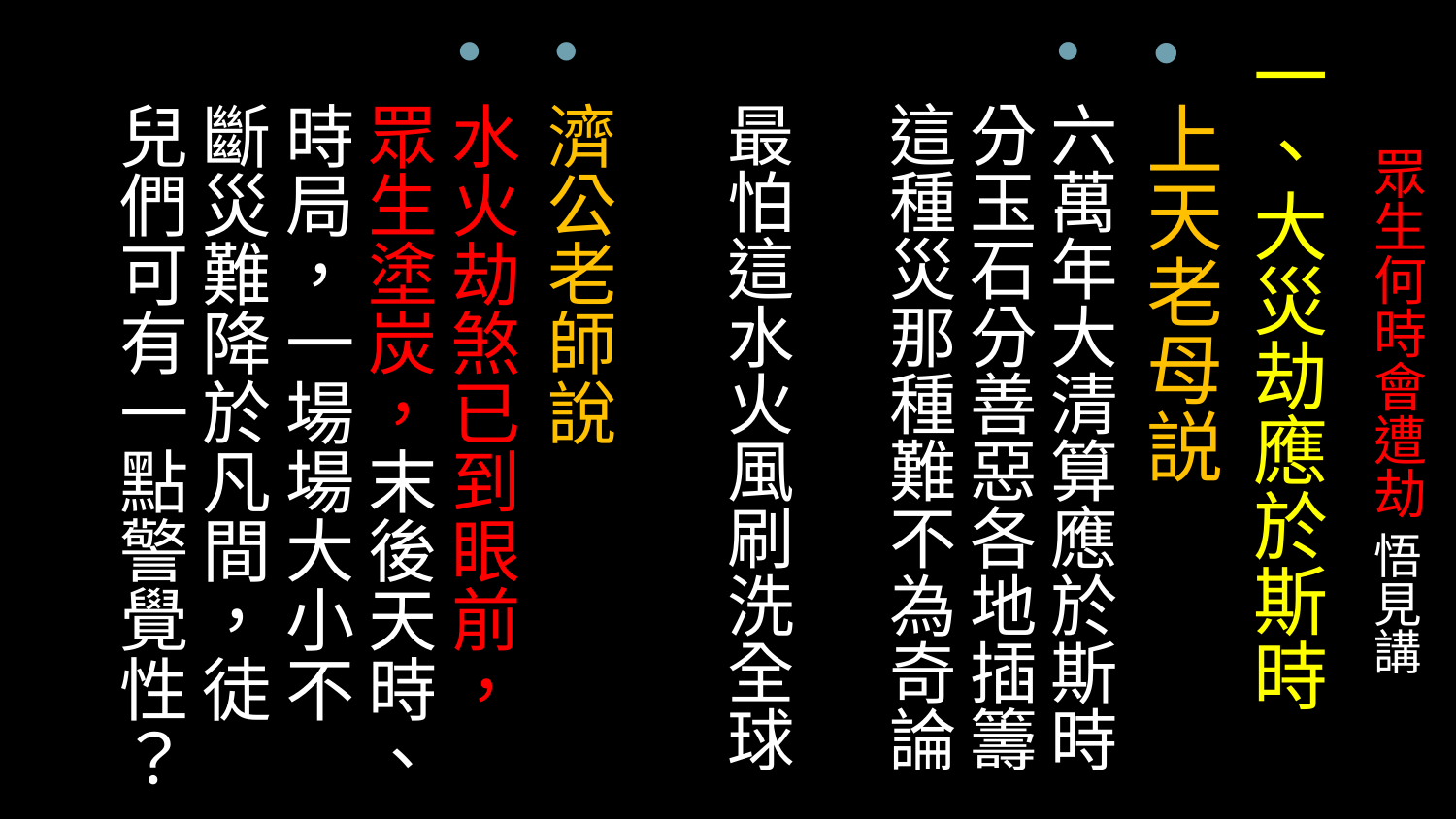

一、大災劫應於斯時
上天老母説
六萬年大清算應於斯時
分玉石分善惡各地插籌
這種災那種難不為奇論 
最怕這水火風刷洗全球
濟公老師說
水火劫煞已到眼前，眾生塗炭，末後天時、時局，一場場大小不斷災難降於凡間，徒兒們可有一點警覺性？

# 眾生何時會遭劫 悟見講